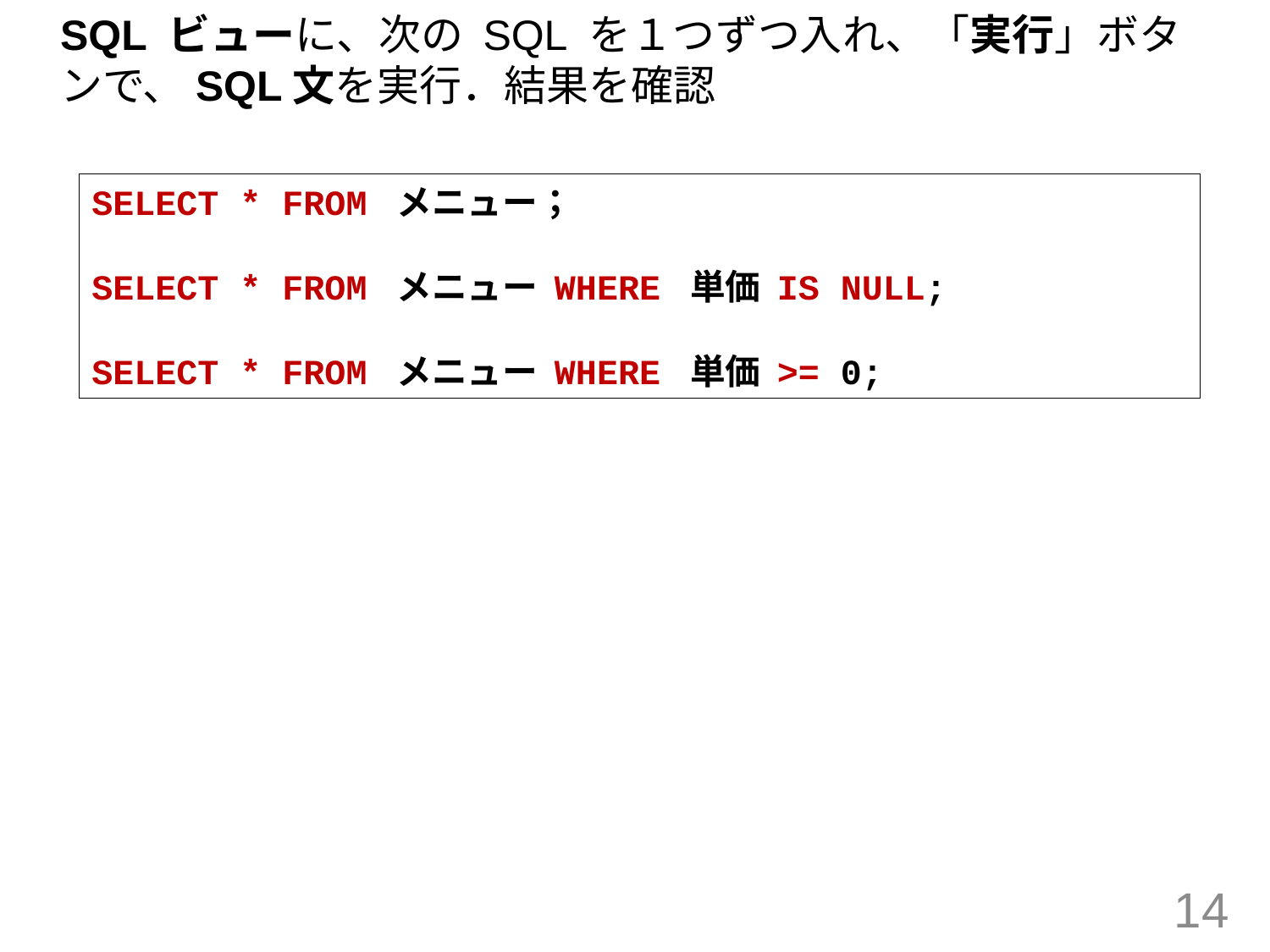

SQL ビューに、次の SQL を１つずつ入れ、「実行」ボタンで、SQL文を実行．結果を確認

SELECT * FROM メニュー；

SELECT * FROM メニュー WHERE 単価 IS NULL;

SELECT * FROM メニュー WHERE 単価 >= 0;

14